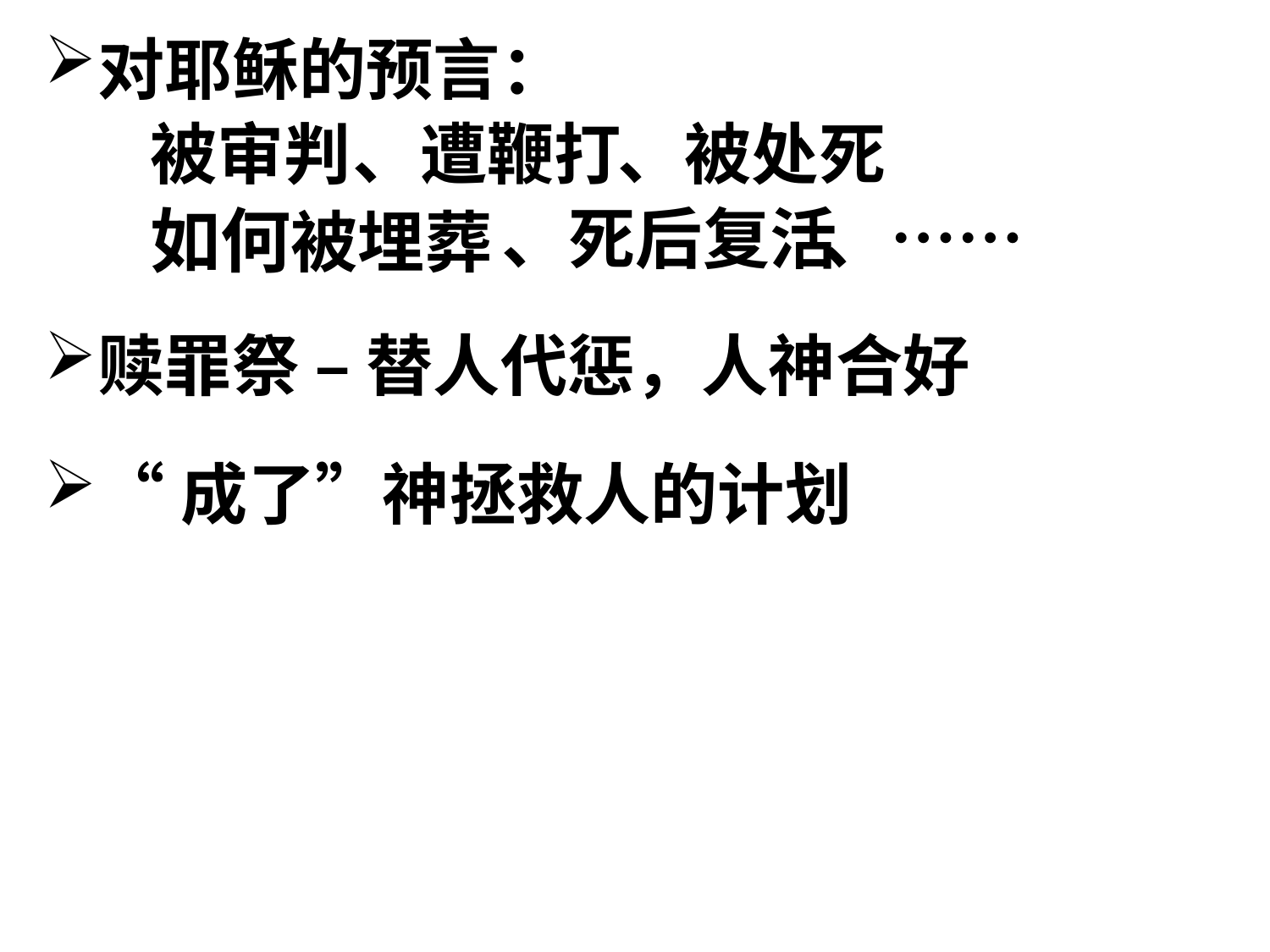

对耶稣的预言：
被审判
、遭鞭打
、被处死
如何被埋葬
、死后复活
、……
赎罪祭 – 替人代惩，人神合好

“成了”神拯救人的计划